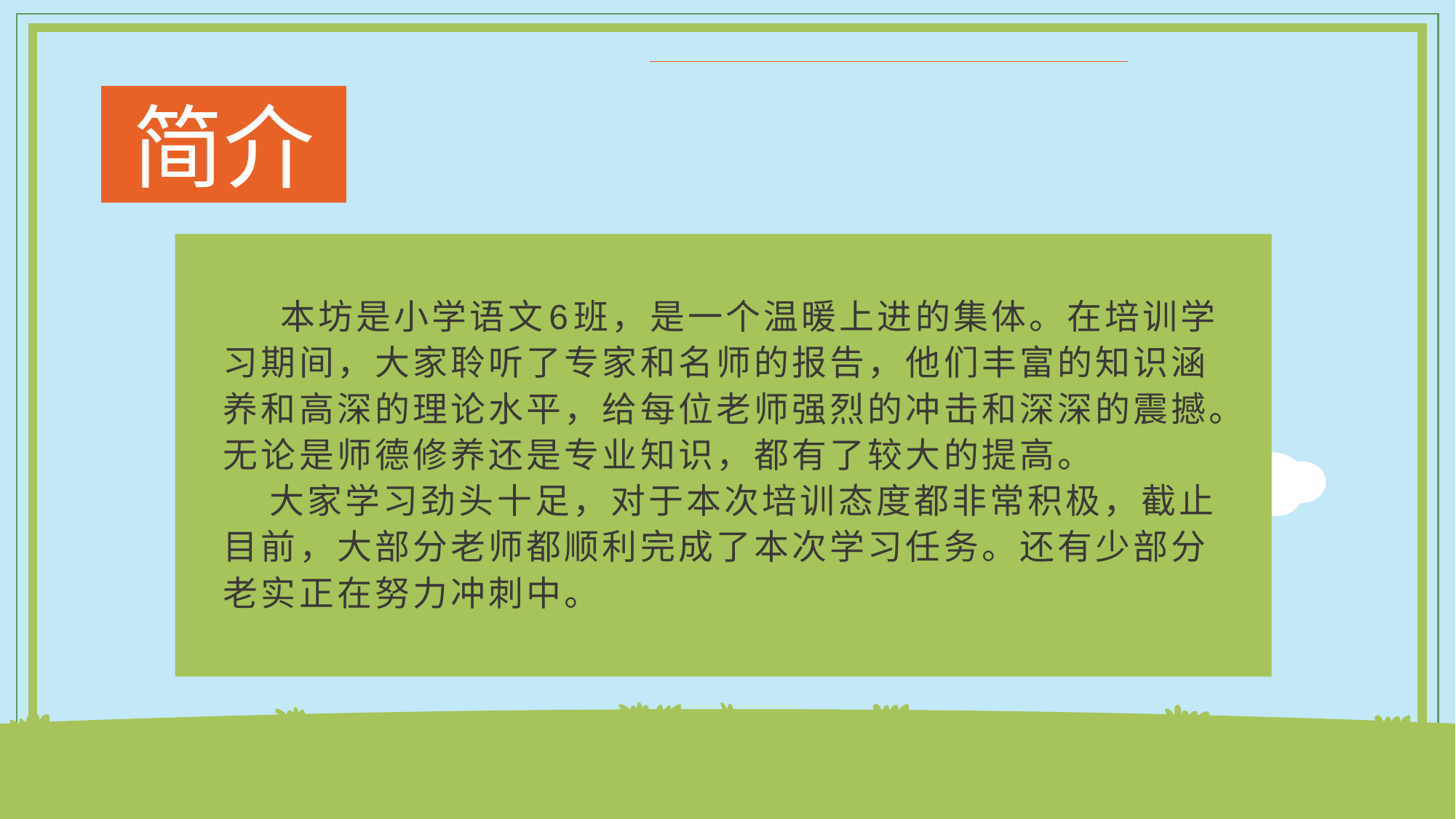

简介

     本坊是小学语文6班，是一个温暖上进的集体。在培训学习期间，大家聆听了专家和名师的报告，他们丰富的知识涵养和高深的理论水平，给每位老师强烈的冲击和深深的震撼。无论是师德修养还是专业知识，都有了较大的提高。
    大家学习劲头十足，对于本次培训态度都非常积极，截止目前，大部分老师都顺利完成了本次学习任务。还有少部分老实正在努力冲刺中。